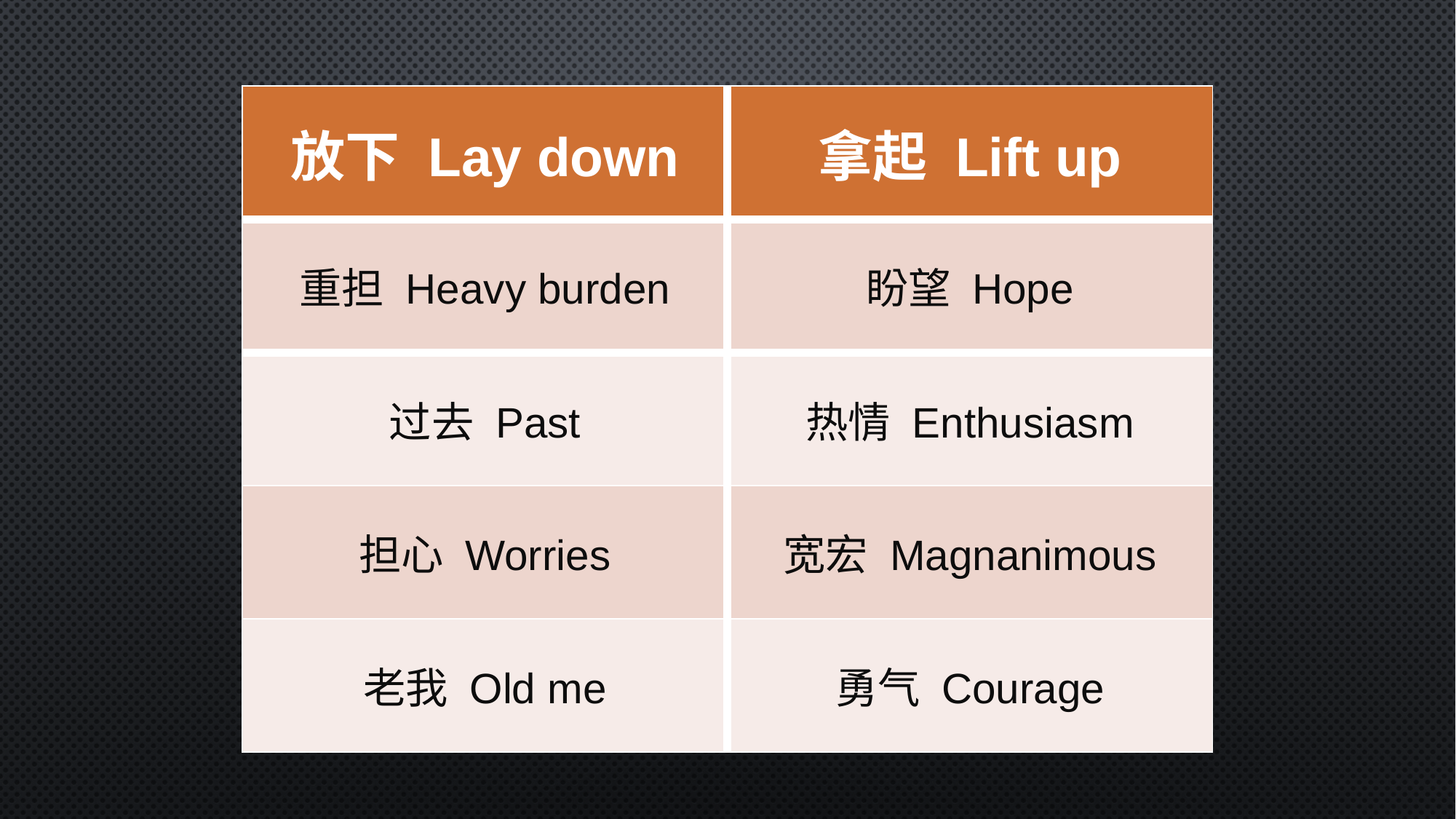

| 放下 Lay down | 拿起 Lift up |
| --- | --- |
| 重担 Heavy burden | 盼望 Hope |
| 过去 Past | 热情 Enthusiasm |
| 担心 Worries | 宽宏 Magnanimous |
| 老我 Old me | 勇气 Courage |